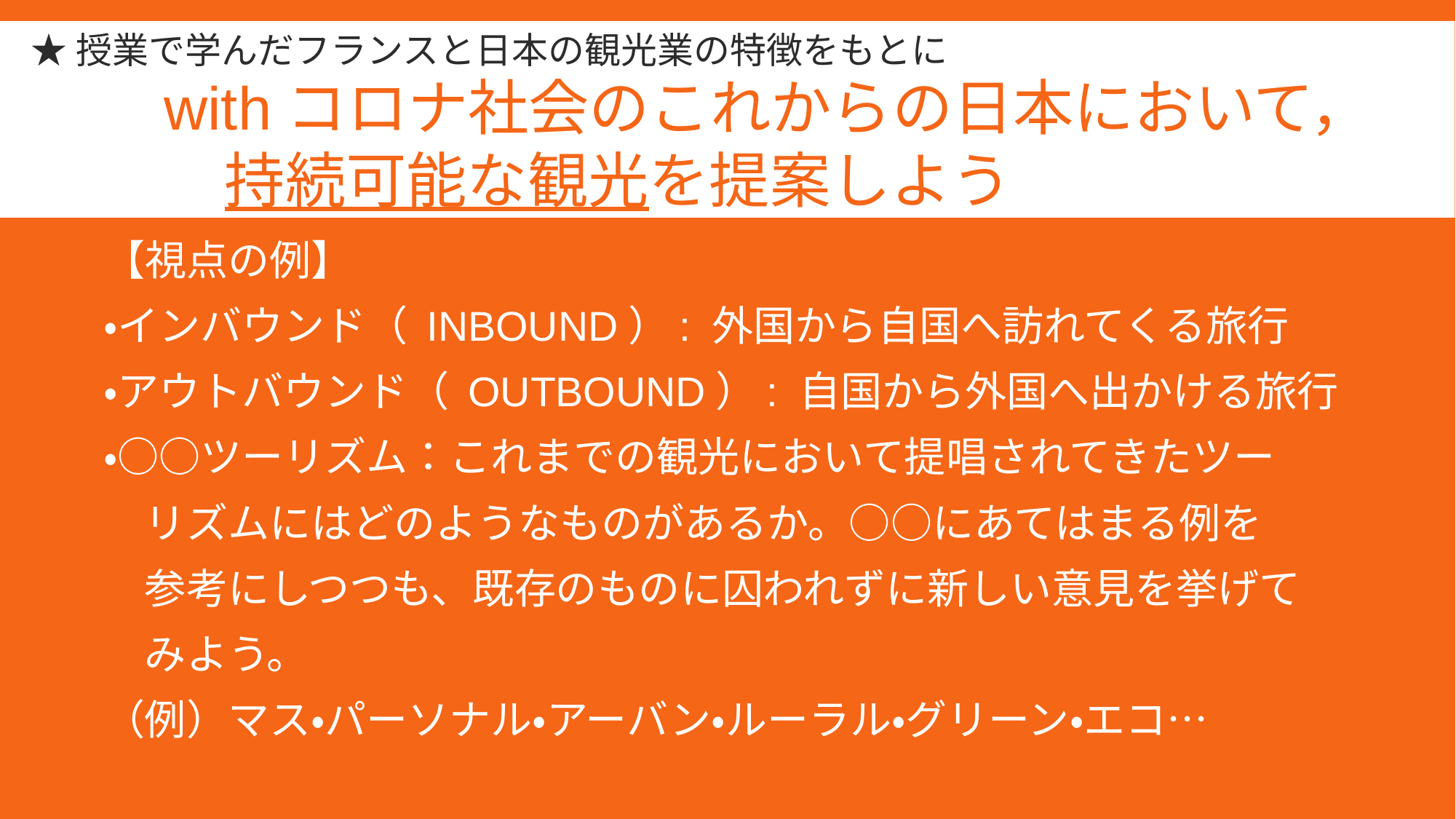

# ★授業で学んだフランスと日本の観光業の特徴をもとに
withコロナ社会のこれからの日本において，　持続可能な観光を提案しよう
【視点の例】
・インバウンド（ INBOUND）: 外国から自国へ訪れてくる旅行
・アウトバウンド（ OUTBOUND）: 自国から外国へ出かける旅行
・○○ツーリズム：これまでの観光において提唱されてきたツー
　リズムにはどのようなものがあるか。○○にあてはまる例を
　参考にしつつも、既存のものに囚われずに新しい意見を挙げて
　みよう。
（例）マス・パーソナル・アーバン・ルーラル・グリーン・エコ…